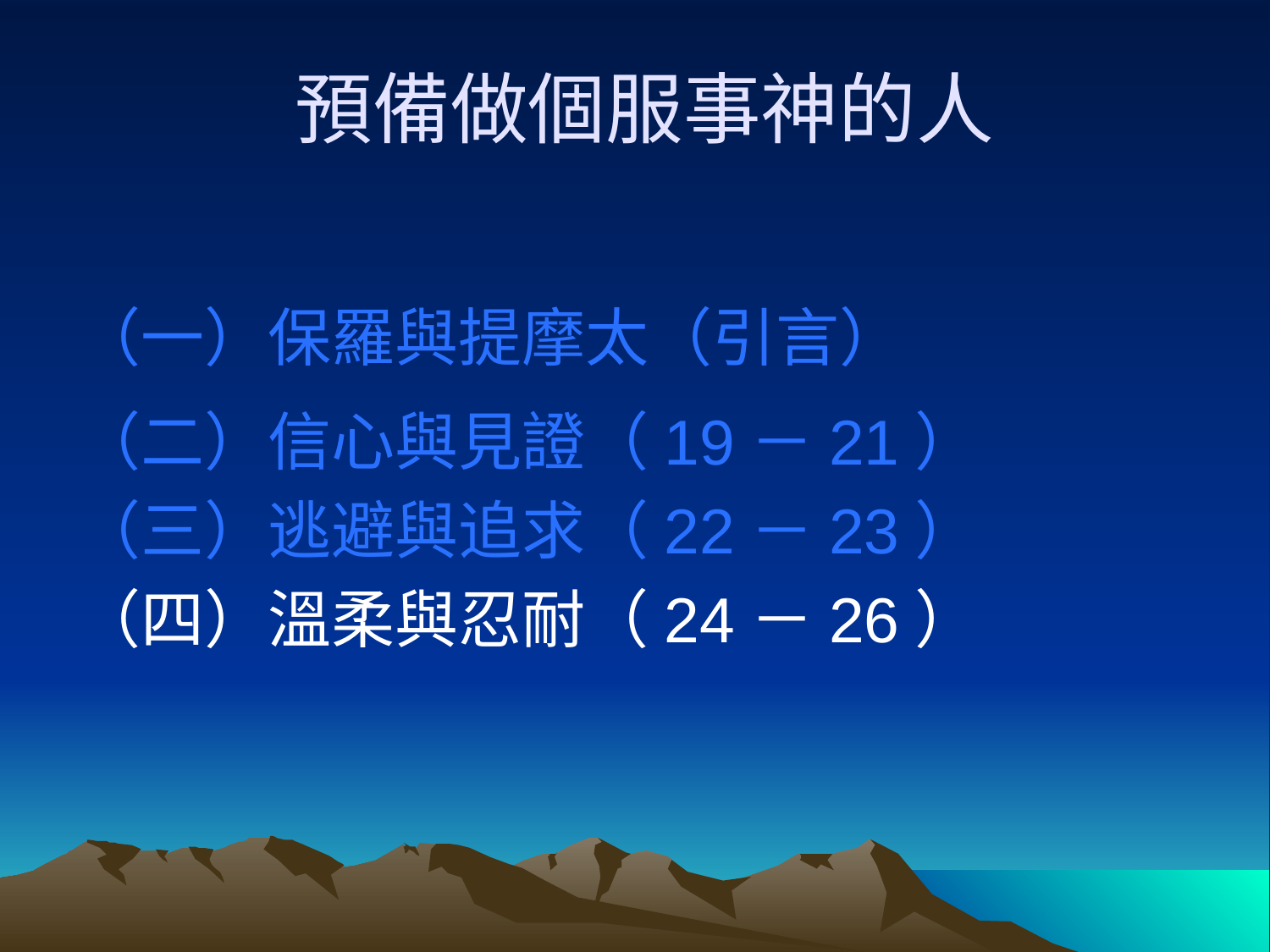

# 預備做個服事神的人
（一）保羅與提摩太（引言）
（二）信心與見證（19－21）
（三）逃避與追求（22－23）
（四）溫柔與忍耐（24－26）